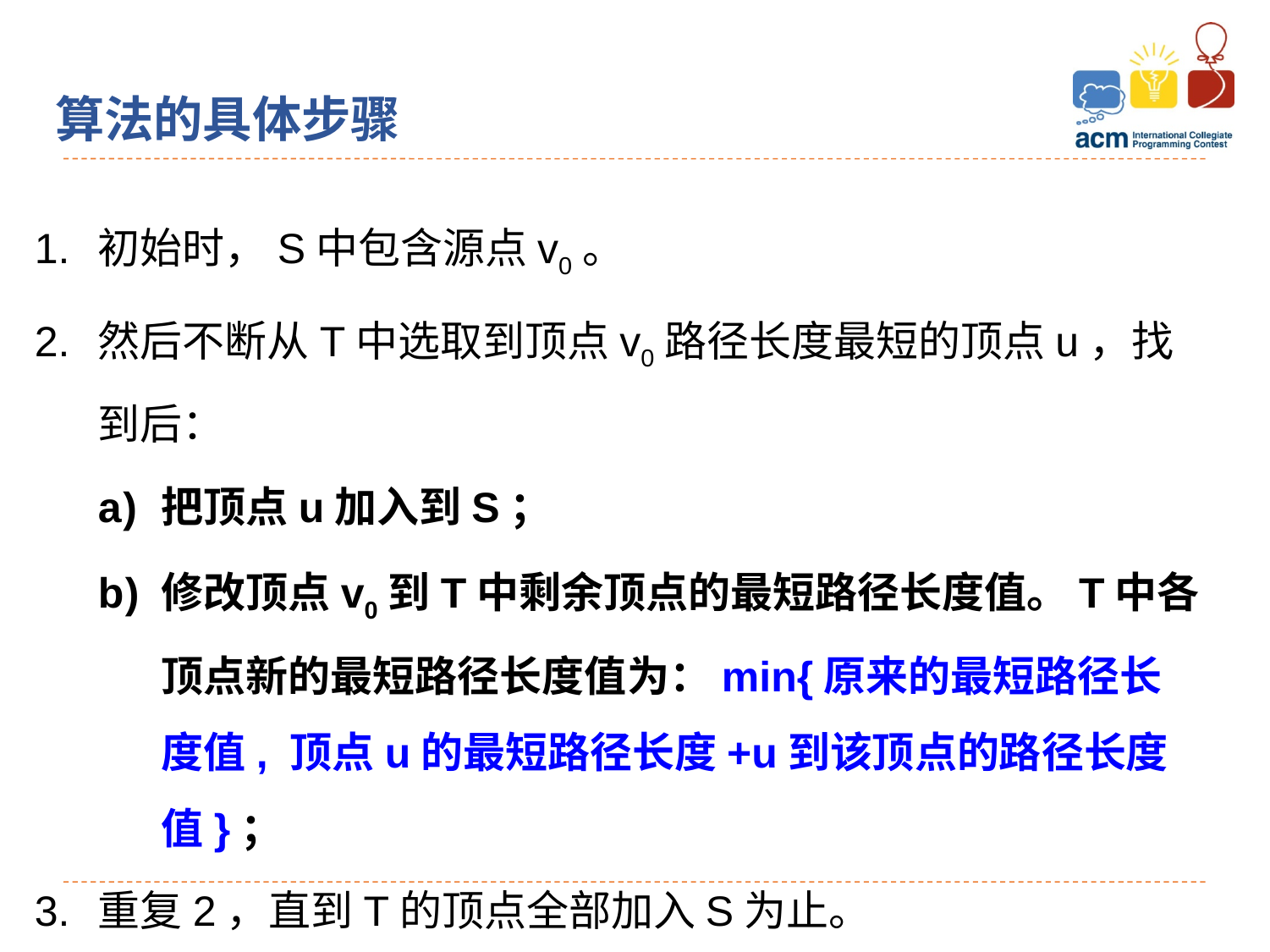

# 算法的具体步骤
初始时，S中包含源点v0。
然后不断从T中选取到顶点v0路径长度最短的顶点u，找到后：
把顶点u加入到S；
修改顶点v0到T中剩余顶点的最短路径长度值。T中各顶点新的最短路径长度值为：min{原来的最短路径长度值, 顶点u的最短路径长度+u到该顶点的路径长度值}；
重复2，直到T的顶点全部加入S为止。